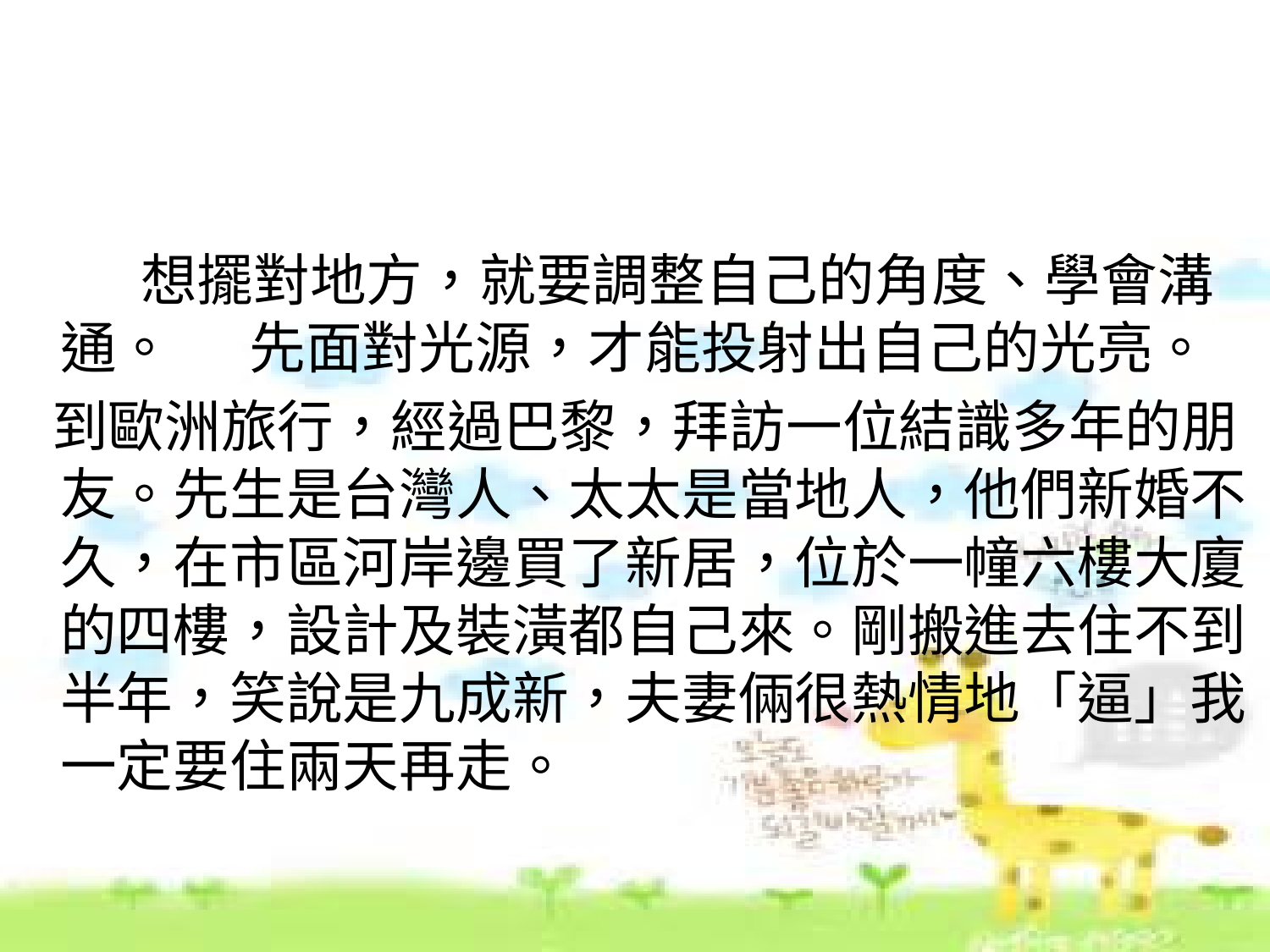

想擺對地方，就要調整自己的角度、學會溝通。      先面對光源，才能投射出自己的光亮。
  到歐洲旅行，經過巴黎，拜訪一位結識多年的朋友。先生是台灣人、太太是當地人，他們新婚不久，在市區河岸邊買了新居，位於一幢六樓大廈的四樓，設計及裝潢都自己來。剛搬進去住不到半年，笑說是九成新，夫妻倆很熱情地「逼」我一定要住兩天再走。